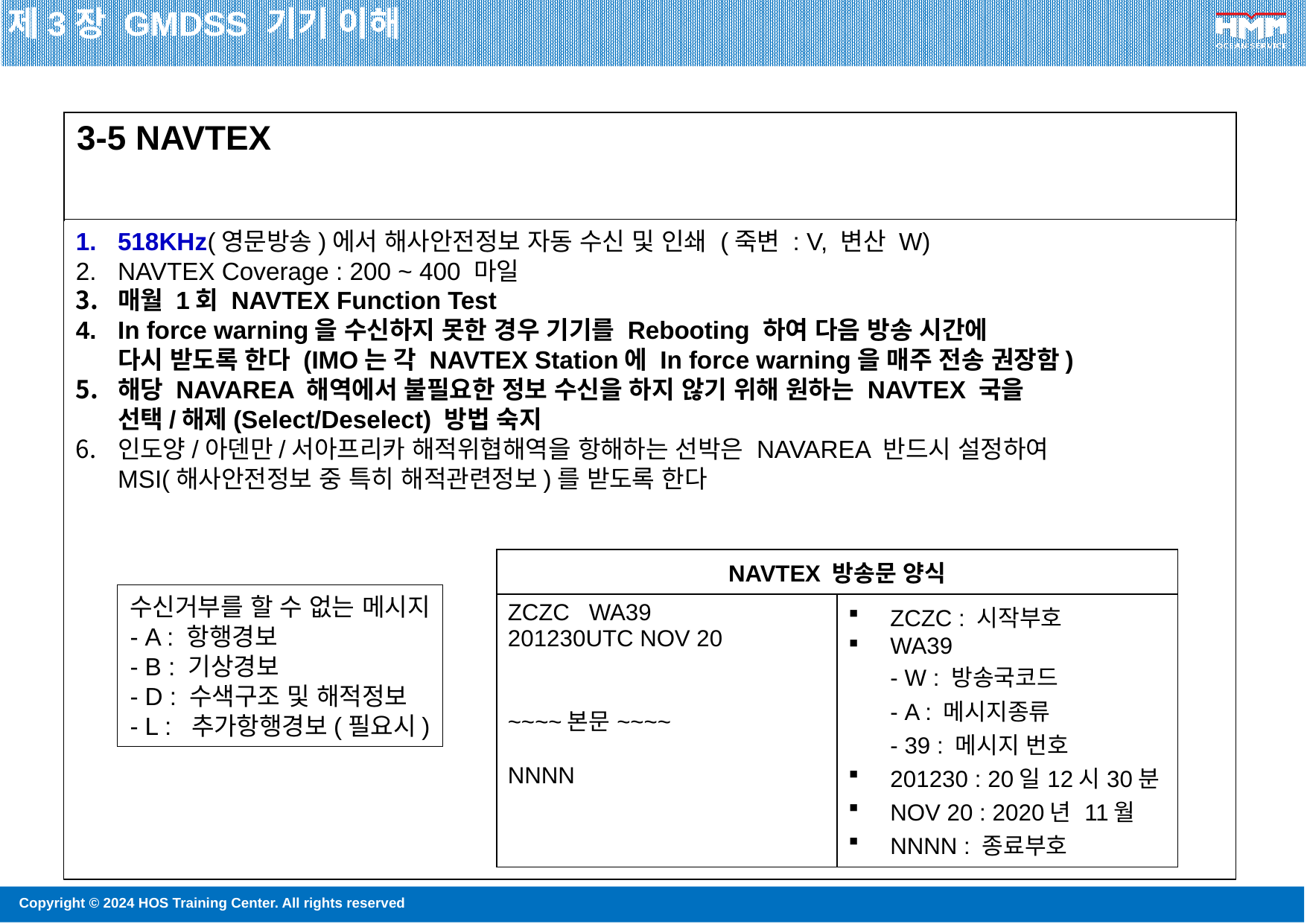

제3장 GMDSS 기기 이해
| 3-5 NAVTEX |
| --- |
518KHz(영문방송)에서 해사안전정보 자동 수신 및 인쇄 (죽변 : V, 변산 W)
NAVTEX Coverage : 200 ~ 400 마일
매월 1회 NAVTEX Function Test
In force warning을 수신하지 못한 경우 기기를 Rebooting 하여 다음 방송 시간에
다시 받도록 한다 (IMO는 각 NAVTEX Station에 In force warning을 매주 전송 권장함)
해당 NAVAREA 해역에서 불필요한 정보 수신을 하지 않기 위해 원하는 NAVTEX 국을
선택/해제(Select/Deselect) 방법 숙지
인도양/아덴만/서아프리카 해적위협해역을 항해하는 선박은 NAVAREA 반드시 설정하여
MSI(해사안전정보 중 특히 해적관련정보)를 받도록 한다

| NAVTEX 방송문 양식 |  |
| --- | --- |
| ZCZC WA39 201230UTC NOV 20 ~~~~본문~~~~ NNNN | ZCZC : 시작부호 WA39 - W : 방송국코드 - A : 메시지종류 - 39 : 메시지 번호 201230 : 20일12시30분 NOV 20 : 2020년 11월 NNNN : 종료부호 |
수신거부를 할 수 없는 메시지
- A : 항행경보
- B : 기상경보
- D : 수색구조 및 해적정보
- L :  추가항행경보(필요시)
59